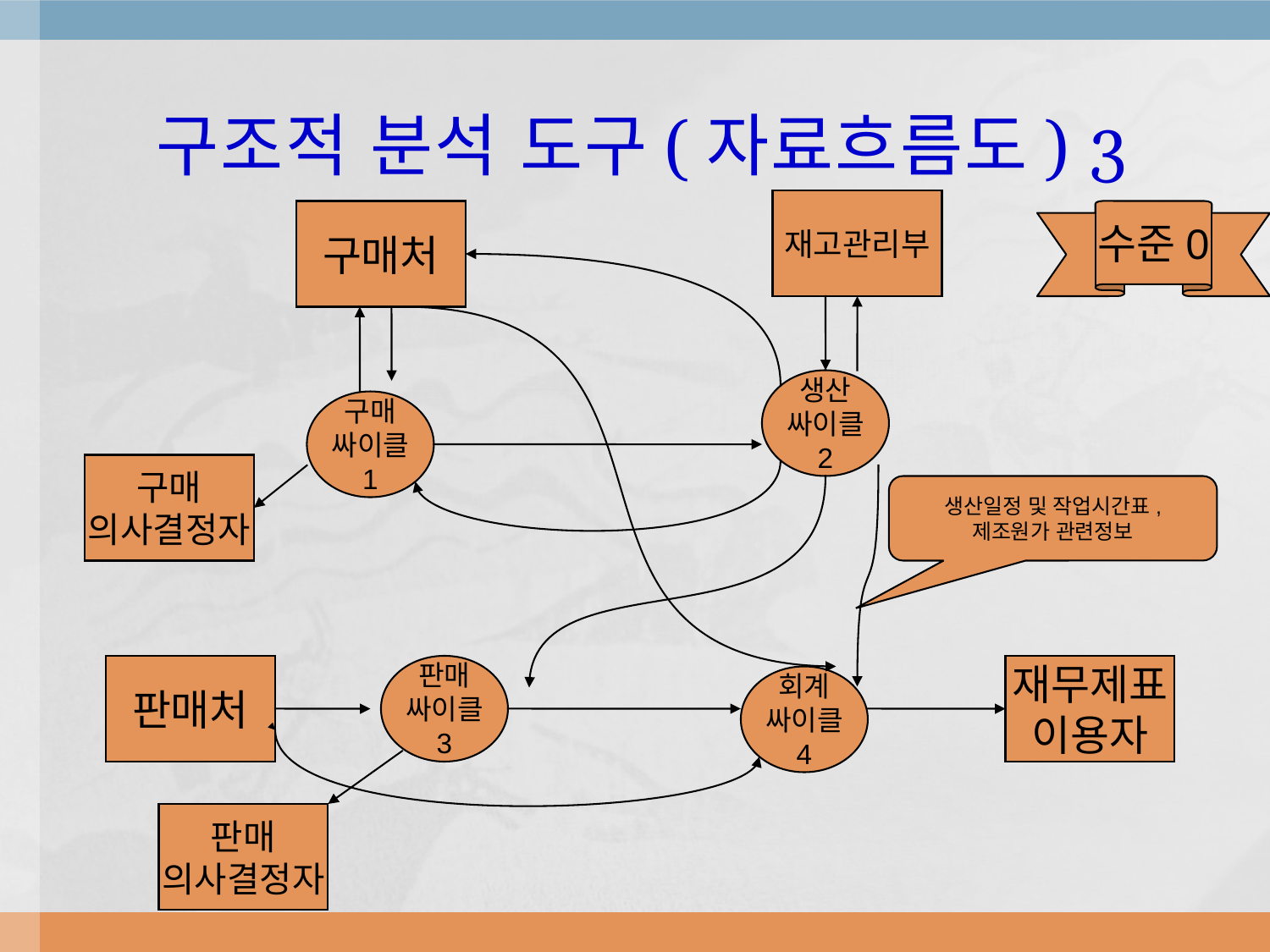

# 구조적 분석 도구(자료흐름도) 3
재고관리부
구매처
수준0

생산
싸이클
2
구매
싸이클
1

구매
의사결정자

생산일정 및 작업시간표,
제조원가 관련정보
판매처
판매
싸이클
3
재무제표
이용자
회계
싸이클
4

판매
의사결정자